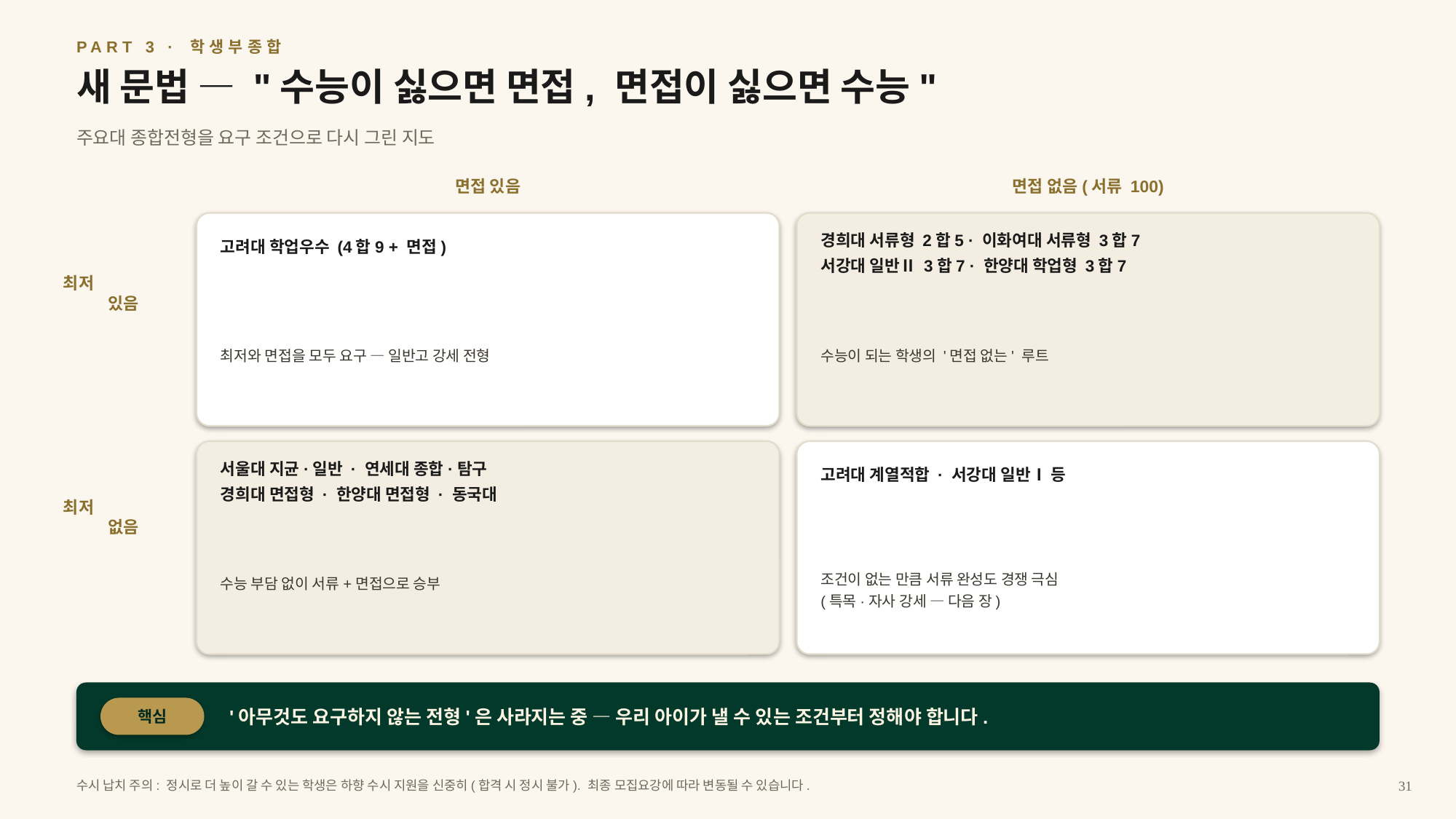

PART 3 · 학생부종합
새 문법 — "수능이 싫으면 면접, 면접이 싫으면 수능"
주요대 종합전형을 요구 조건으로 다시 그린 지도
면접 있음
면접 없음(서류 100)

고려대 학업우수 (4합9 + 면접)
경희대 서류형 2합5 · 이화여대 서류형 3합7
서강대 일반Ⅱ 3합7 · 한양대 학업형 3합7
최저
있음
최저와 면접을 모두 요구 — 일반고 강세 전형
수능이 되는 학생의 '면접 없는' 루트

서울대 지균·일반 · 연세대 종합·탐구
경희대 면접형 · 한양대 면접형 · 동국대
고려대 계열적합 · 서강대 일반Ⅰ 등
최저
없음
수능 부담 없이 서류+면접으로 승부
조건이 없는 만큼 서류 완성도 경쟁 극심
(특목·자사 강세 — 다음 장)

'아무것도 요구하지 않는 전형'은 사라지는 중 — 우리 아이가 낼 수 있는 조건부터 정해야 합니다.
핵심
수시 납치 주의: 정시로 더 높이 갈 수 있는 학생은 하향 수시 지원을 신중히(합격 시 정시 불가). 최종 모집요강에 따라 변동될 수 있습니다.
31